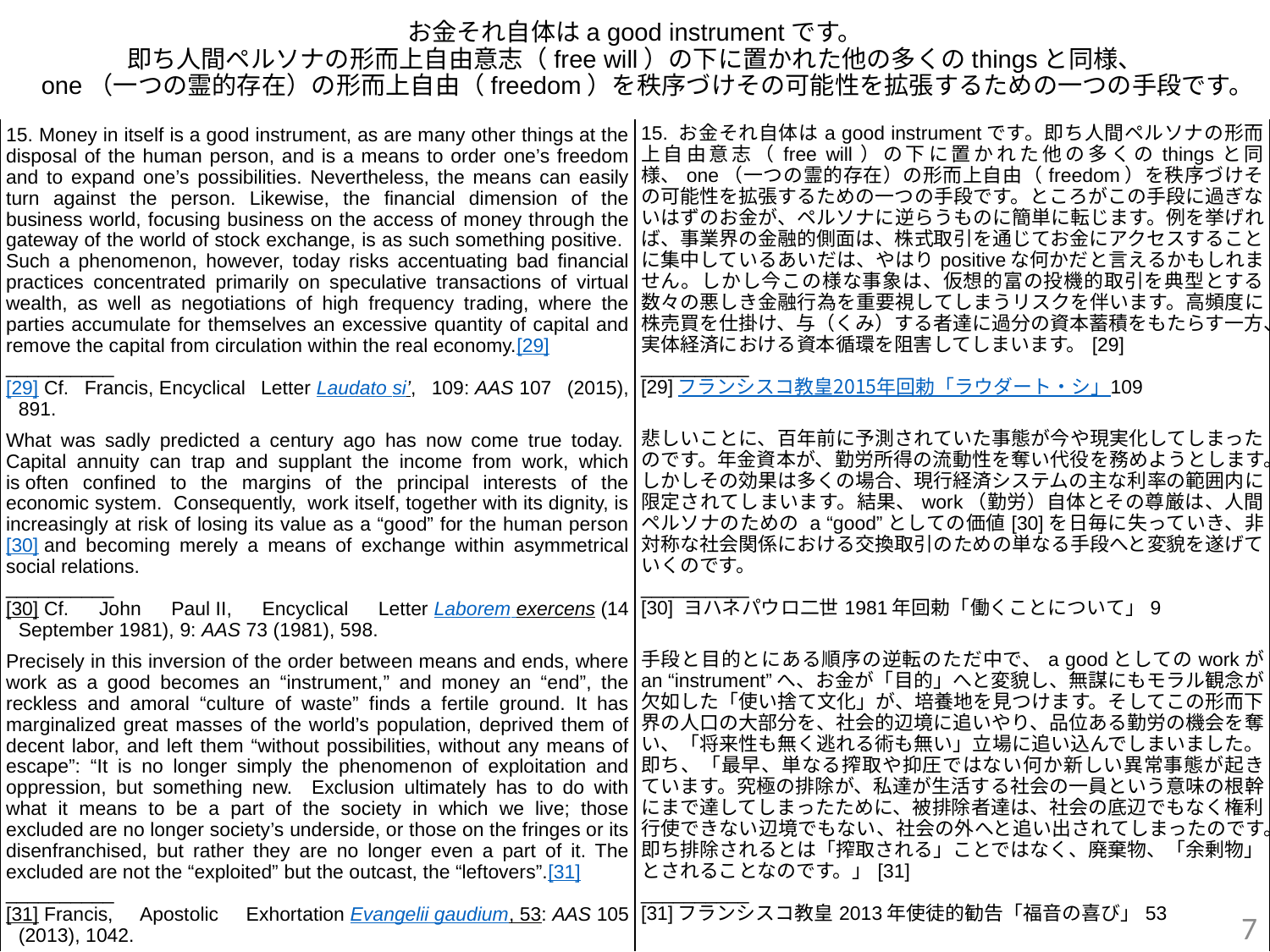

# お金それ自体はa good instrumentです。 即ち人間ペルソナの形而上自由意志（free will）の下に置かれた他の多くのthingsと同様、 one（一つの霊的存在）の形而上自由（freedom）を秩序づけその可能性を拡張するための一つの手段です。
| 15. Money in itself is a good instrument, as are many other things at the disposal of the human person, and is a means to order one’s freedom and to expand one’s possibilities. Nevertheless, the means can easily turn against the person. Likewise, the financial dimension of the business world, focusing business on the access of money through the gateway of the world of stock exchange, is as such something positive. Such a phenomenon, however, today risks accentuating bad financial practices concentrated primarily on speculative transactions of virtual wealth, as well as negotiations of high frequency trading, where the parties accumulate for themselves an excessive quantity of capital and remove the capital from circulation within the real economy.[29]   \_\_\_\_\_\_\_\_\_\_ [29] Cf. Francis, Encyclical Letter Laudato si’, 109: AAS 107 (2015), 891. | 15. お金それ自体はa good instrumentです。即ち人間ペルソナの形而上自由意志（free will）の下に置かれた他の多くのthingsと同様、one（一つの霊的存在）の形而上自由（freedom）を秩序づけその可能性を拡張するための一つの手段です。ところがこの手段に過ぎないはずのお金が、ペルソナに逆らうものに簡単に転じます。例を挙げれば、事業界の金融的側面は、株式取引を通じてお金にアクセスすることに集中しているあいだは、やはりpositiveな何かだと言えるかもしれません。しかし今この様な事象は、仮想的富の投機的取引を典型とする数々の悪しき金融行為を重要視してしまうリスクを伴います。高頻度に株売買を仕掛け、与（くみ）する者達に過分の資本蓄積をもたらす一方、実体経済における資本循環を阻害してしまいます。[29] \_\_\_\_\_\_\_\_\_\_ [29]フランシスコ教皇2015年回勅「ラウダート・シ」109 |
| --- | --- |
| What was sadly predicted a century ago has now come true today.  Capital annuity can trap and supplant the income from work, which is often confined to the margins of the principal interests of the economic system. Consequently,  work itself, together with its dignity, is increasingly at risk of losing its value as a “good” for the human person[30] and becoming merely a means of exchange within asymmetrical social relations.  \_\_\_\_\_\_\_\_\_\_ [30] Cf. John Paul II, Encyclical Letter Laborem exercens (14 September 1981), 9: AAS 73 (1981), 598. | 悲しいことに、百年前に予測されていた事態が今や現実化してしまったのです。年金資本が、勤労所得の流動性を奪い代役を務めようとします。しかしその効果は多くの場合、現行経済システムの主な利率の範囲内に限定されてしまいます。結果、work（勤労）自体とその尊厳は、人間ペルソナのための a “good”としての価値[30]を日毎に失っていき、非対称な社会関係における交換取引のための単なる手段へと変貌を遂げていくのです。 \_\_\_\_\_\_\_\_\_\_ [30] ヨハネパウロ二世1981年回勅「働くことについて」9 |
| Precisely in this inversion of the order between means and ends, where work as a good becomes an “instrument,” and money an “end”, the reckless and amoral “culture of waste” finds a fertile ground. It has marginalized great masses of the world’s population, deprived them of decent labor, and left them “without possibilities, without any means of escape”: “It is no longer simply the phenomenon of exploitation and oppression, but something new. Exclusion ultimately has to do with what it means to be a part of the society in which we live; those excluded are no longer society’s underside, or those on the fringes or its disenfranchised, but rather they are no longer even a part of it. The excluded are not the “exploited” but the outcast, the “leftovers”.[31] \_\_\_\_\_\_\_\_\_\_ [31] Francis, Apostolic Exhortation Evangelii gaudium, 53: AAS 105 (2013), 1042. | 手段と目的とにある順序の逆転のただ中で、a goodとしてのworkが an “instrument”へ、お金が「目的」へと変貌し、無謀にもモラル観念が欠如した「使い捨て文化」が、培養地を見つけます。そしてこの形而下界の人口の大部分を、社会的辺境に追いやり、品位ある勤労の機会を奪い、「将来性も無く逃れる術も無い」立場に追い込んでしまいました。即ち、「最早、単なる搾取や抑圧ではない何か新しい異常事態が起きています。究極の排除が、私達が生活する社会の一員という意味の根幹にまで達してしまったために、被排除者達は、社会の底辺でもなく権利行使できない辺境でもない、社会の外へと追い出されてしまったのです。即ち排除されるとは「搾取される」ことではなく、廃棄物、「余剰物」とされることなのです。」[31] \_\_\_\_\_\_\_\_\_\_ [31]フランシスコ教皇2013年使徒的勧告「福音の喜び」53 |
7